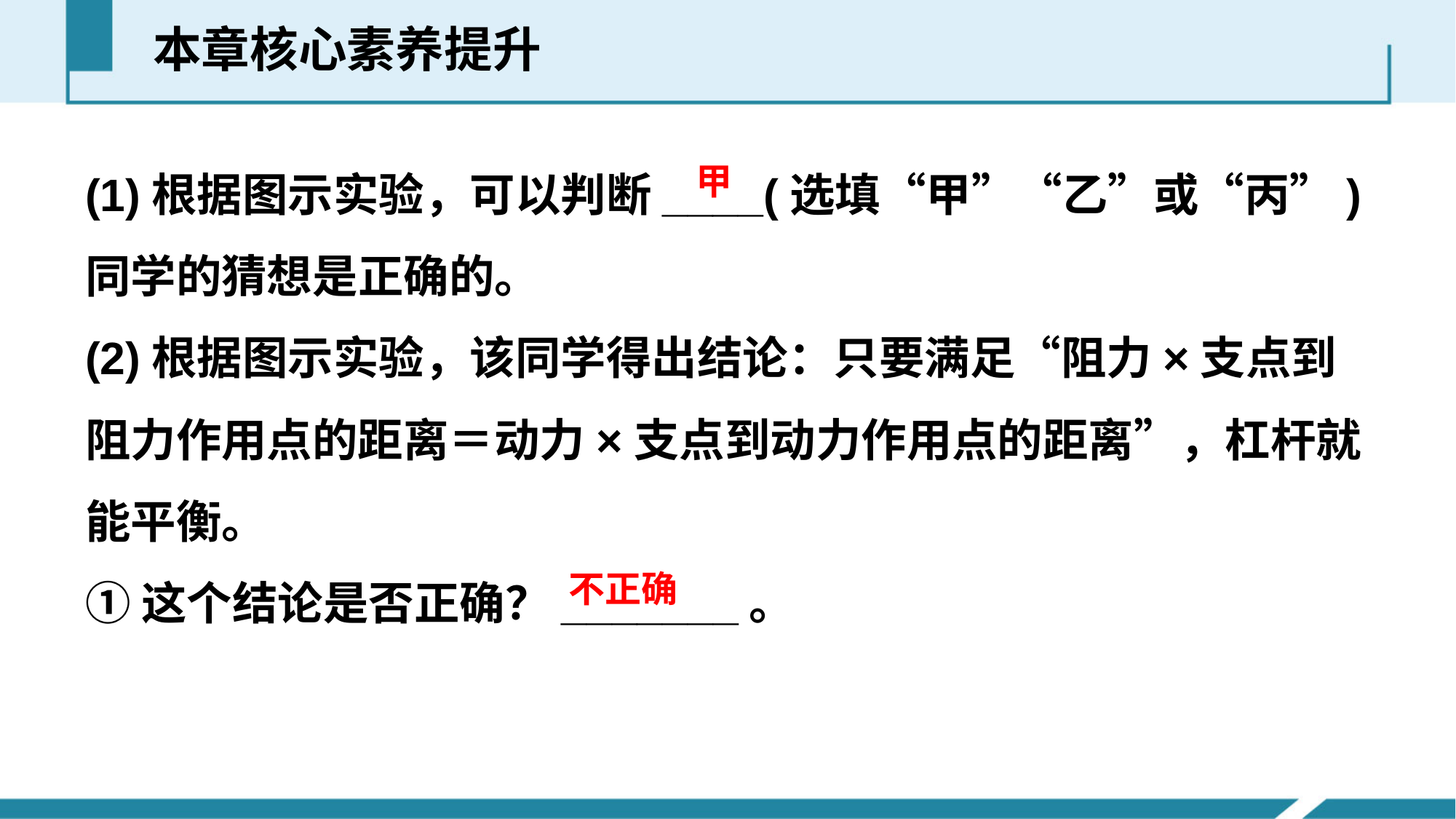

本章核心素养提升
(1)根据图示实验，可以判断____(选填“甲”“乙”或“丙”)同学的猜想是正确的。
(2)根据图示实验，该同学得出结论：只要满足“阻力×支点到阻力作用点的距离＝动力×支点到动力作用点的距离”，杠杆就能平衡。
①这个结论是否正确？_______。
甲
不正确